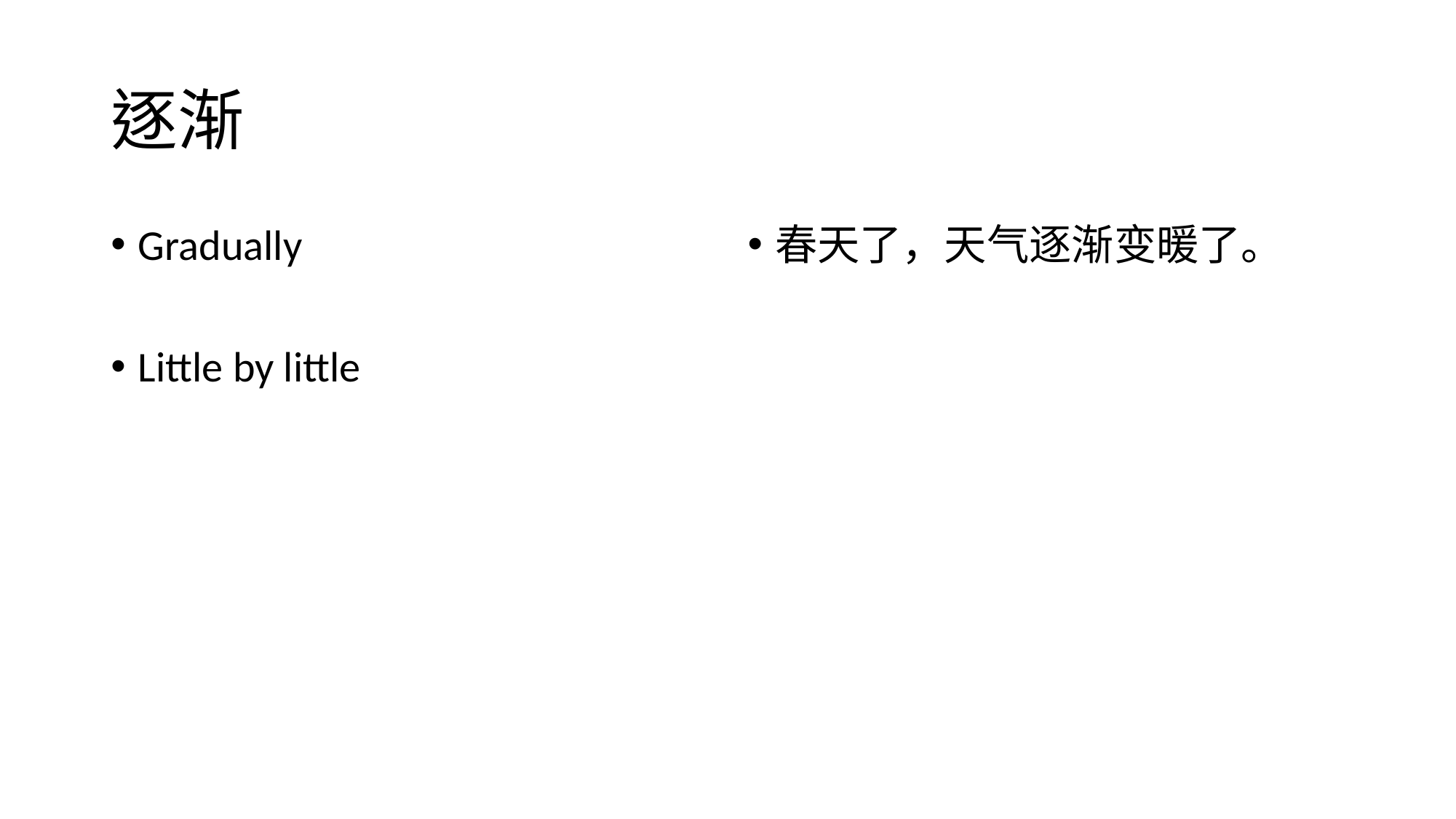

# 逐渐
Gradually

Little by little
春天了，天气逐渐变暖了。